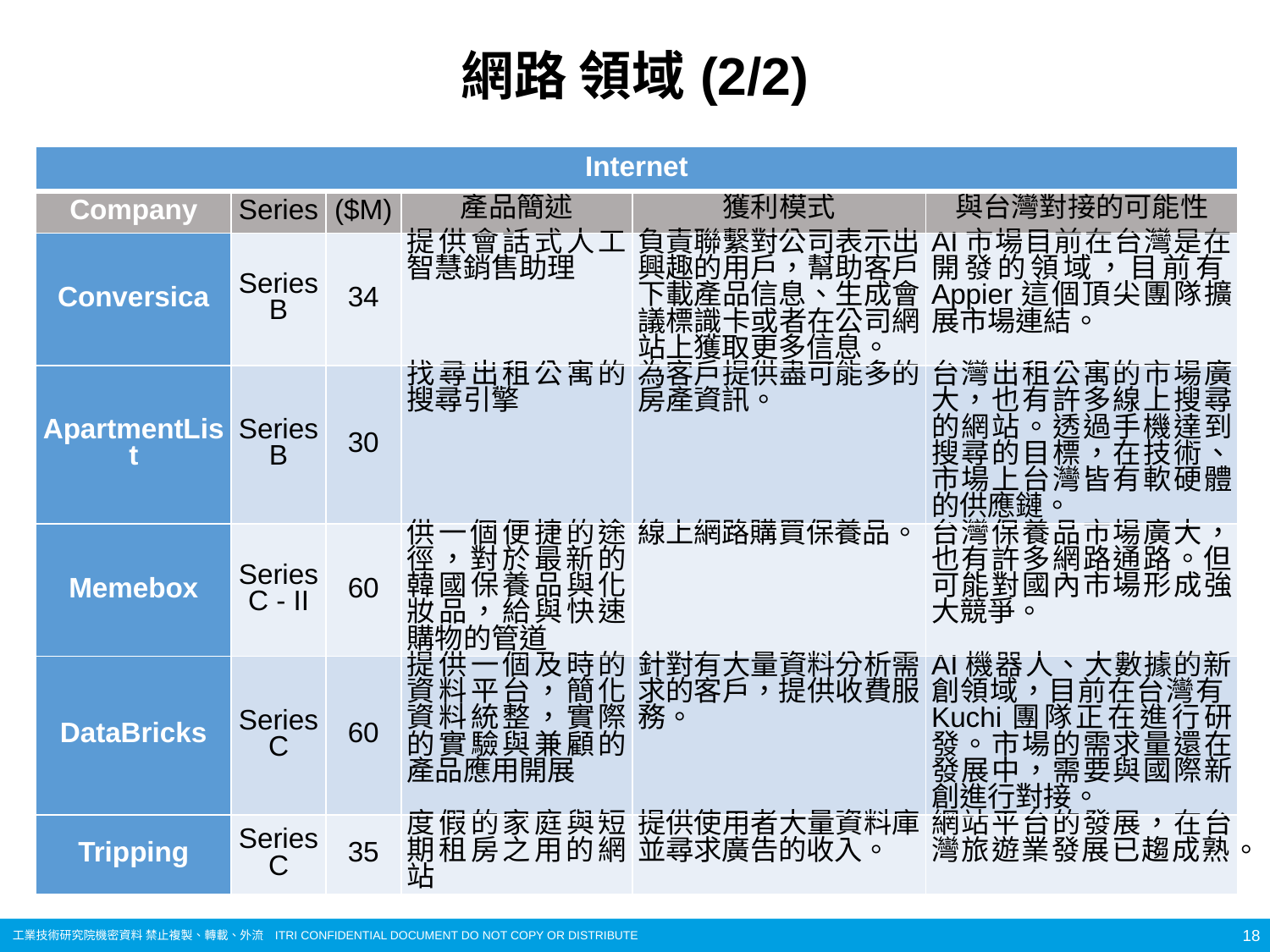

# 網路 領域(2/2)
| Internet |  |  |  |  |  |
| --- | --- | --- | --- | --- | --- |
| Company | Series | ($M) | 產品簡述 | 獲利模式 | 與台灣對接的可能性 |
| Conversica | Series B | 34 | 提供會話式人工智慧銷售助理 | 負責聯繫對公司表示出興趣的用戶，幫助客戶下載產品信息、生成會議標識卡或者在公司網站上獲取更多信息。 | AI市場目前在台灣是在開發的領域，目前有Appier這個頂尖團隊擴展市場連結。 |
| ApartmentList | Series B | 30 | 找尋出租公寓的搜尋引擎 | 為客戶提供盡可能多的房產資訊。 | 台灣出租公寓的市場廣大，也有許多線上搜尋的網站。透過手機達到搜尋的目標，在技術、市場上台灣皆有軟硬體的供應鏈。 |
| Memebox | Series C - II | 60 | 供一個便捷的途徑，對於最新的韓國保養品與化妝品，給與快速購物的管道 | 線上網路購買保養品。 | 台灣保養品市場廣大，也有許多網路通路。但可能對國內市場形成強大競爭。 |
| DataBricks | Series C | 60 | 提供一個及時的資料平台，簡化資料統整，實際的實驗與兼顧的產品應用開展 | 針對有大量資料分析需求的客戶，提供收費服務。 | AI機器人、大數據的新創領域，目前在台灣有Kuchi團隊正在進行研發。市場的需求量還在發展中，需要與國際新創進行對接。 |
| Tripping | Series C | 35 | 度假的家庭與短期租房之用的網站 | 提供使用者大量資料庫，並尋求廣告的收入。 | 網站平台的發展，在台灣旅遊業發展已趨成熟。 |